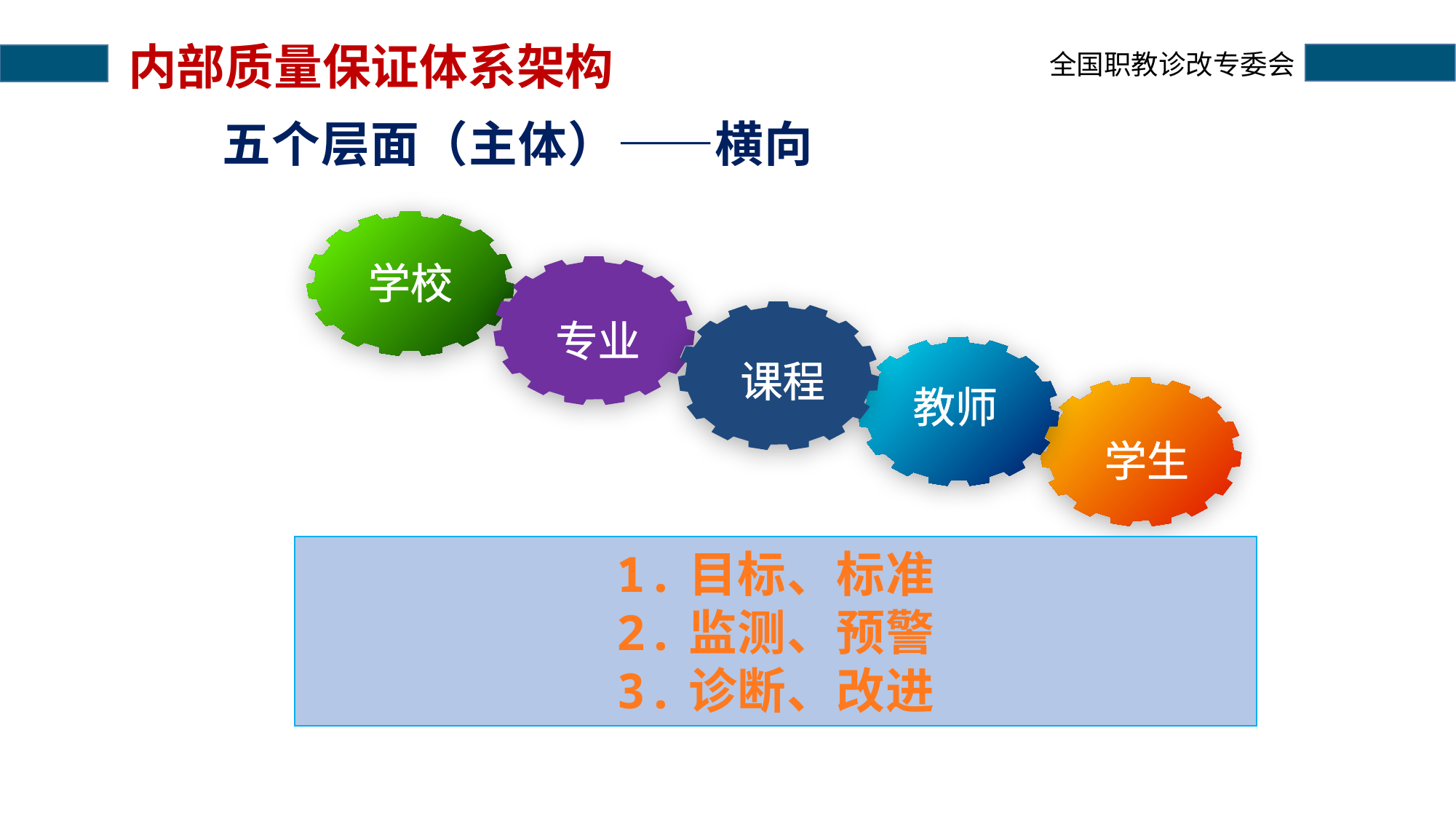

# 内部质量保证体系架构
五个层面（主体）——横向

学校

专业

课程

教师
学生
1.目标、标准
2.监测、预警
3.诊断、改进